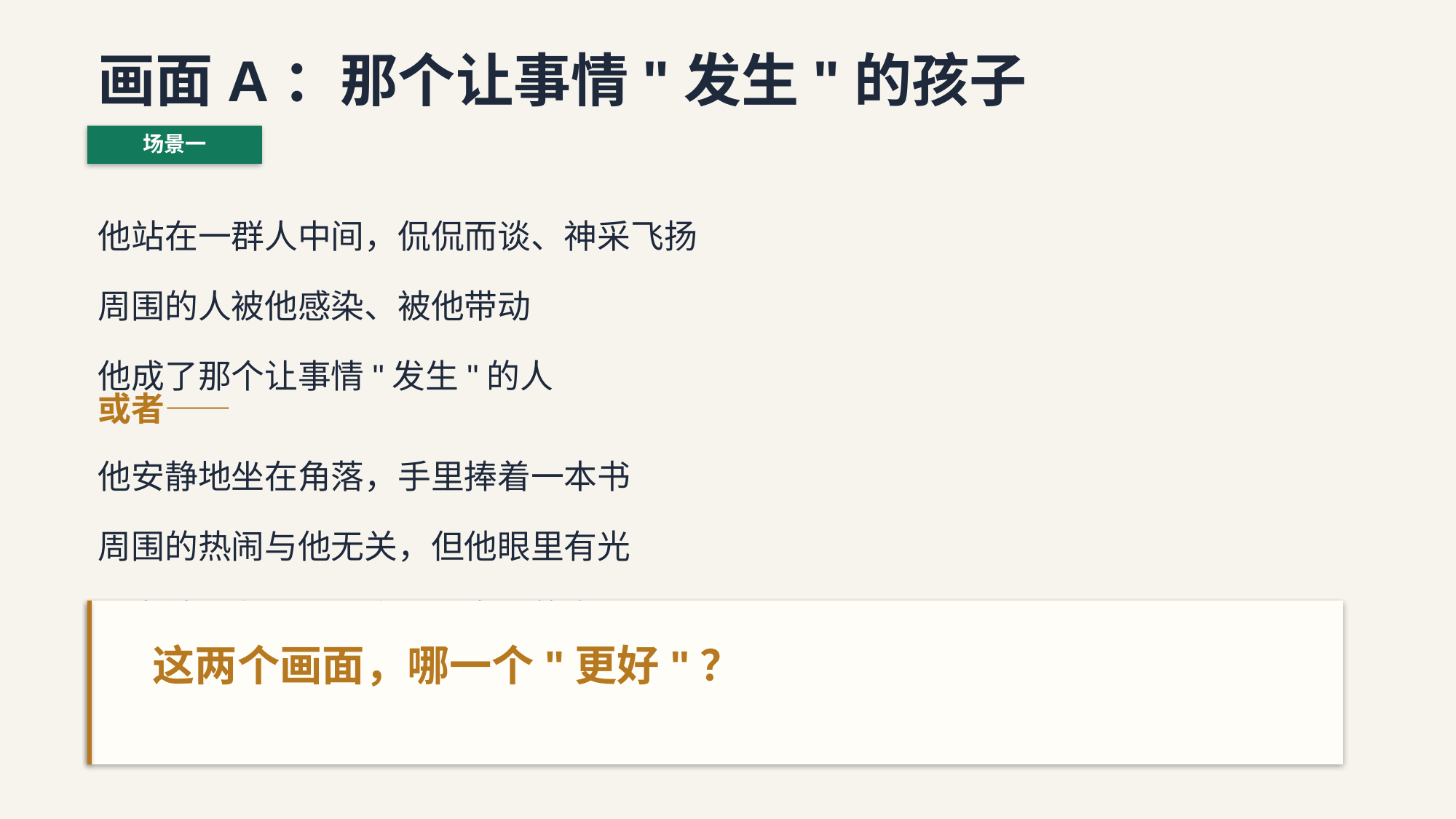

画面A：那个让事情"发生"的孩子

场景一
他站在一群人中间，侃侃而谈、神采飞扬
周围的人被他感染、被他带动
他成了那个让事情"发生"的人
或者——
他安静地坐在角落，手里捧着一本书
周围的热闹与他无关，但他眼里有光
因为他正在进入一个属于自己的世界

这两个画面，哪一个"更好"？